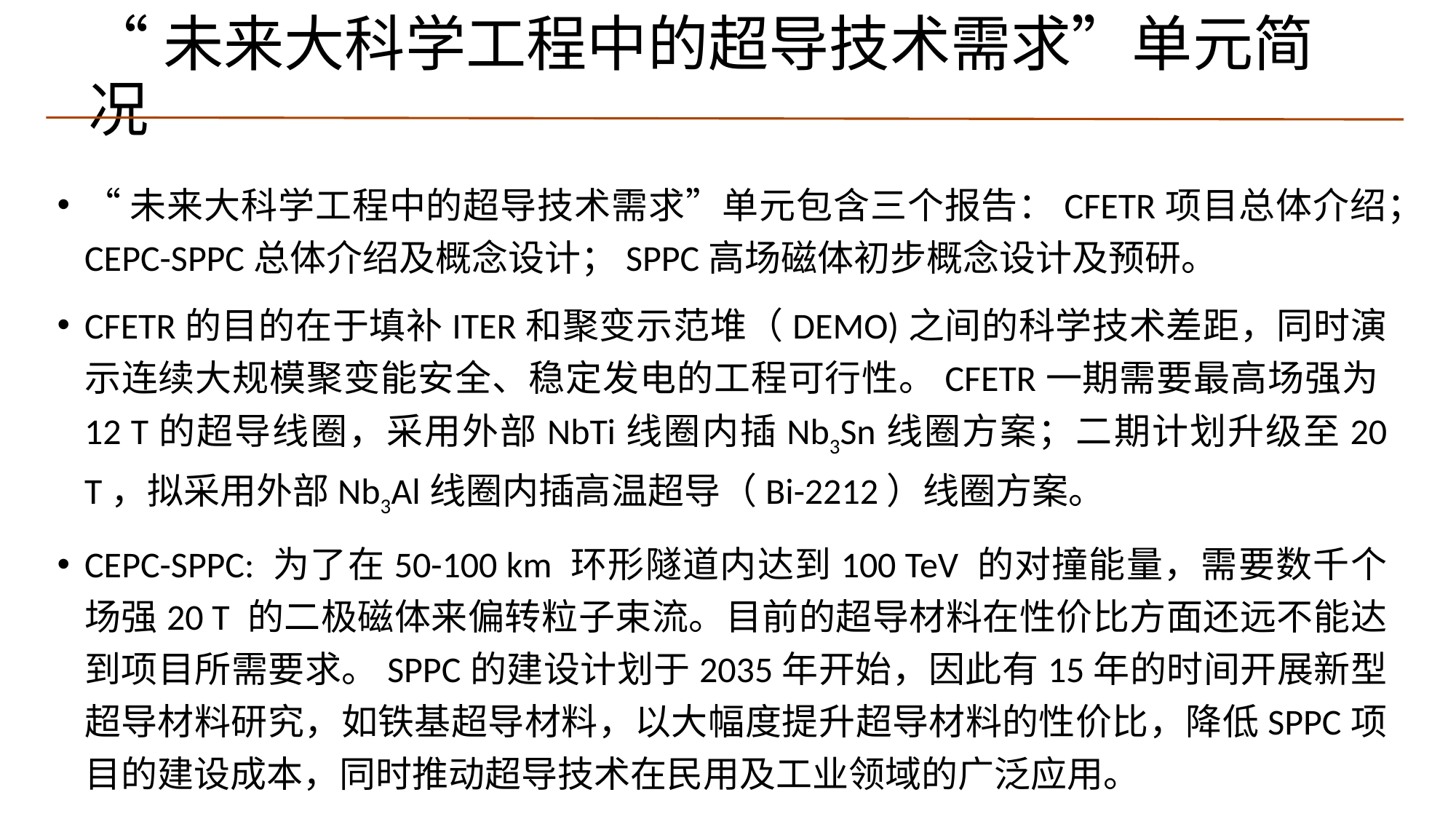

# “未来大科学工程中的超导技术需求”单元简况
“未来大科学工程中的超导技术需求”单元包含三个报告：CFETR项目总体介绍；CEPC-SPPC总体介绍及概念设计；SPPC高场磁体初步概念设计及预研。
CFETR的目的在于填补ITER和聚变示范堆（DEMO)之间的科学技术差距，同时演示连续大规模聚变能安全、稳定发电的工程可行性。CFETR一期需要最高场强为12 T的超导线圈，采用外部NbTi线圈内插Nb3Sn线圈方案；二期计划升级至20 T，拟采用外部Nb3Al线圈内插高温超导（Bi-2212）线圈方案。
CEPC-SPPC: 为了在50-100 km 环形隧道内达到100 TeV 的对撞能量，需要数千个场强20 T 的二极磁体来偏转粒子束流。目前的超导材料在性价比方面还远不能达到项目所需要求。SPPC的建设计划于2035年开始，因此有15年的时间开展新型超导材料研究，如铁基超导材料，以大幅度提升超导材料的性价比，降低SPPC项目的建设成本，同时推动超导技术在民用及工业领域的广泛应用。